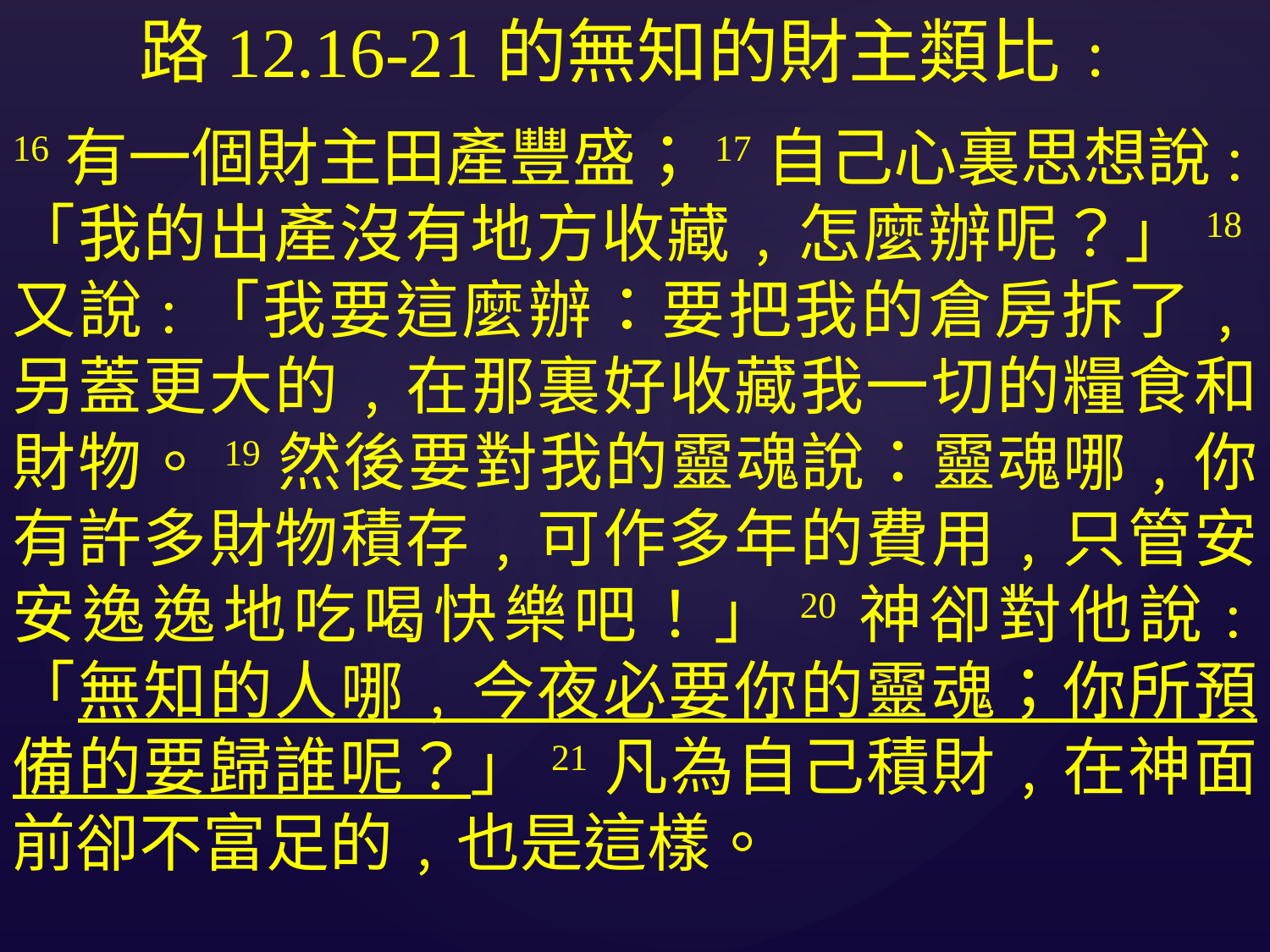

路12.16-21的無知的財主類比﹕

16有一個財主田產豐盛；17自己心裏思想說:「我的出產沒有地方收藏﹐怎麼辦呢？」18又說:「我要這麼辦：要把我的倉房拆了﹐另蓋更大的﹐在那裏好收藏我一切的糧食和財物。19然後要對我的靈魂說：靈魂哪﹐你有許多財物積存﹐可作多年的費用﹐只管安安逸逸地吃喝快樂吧！」20神卻對他說:「無知的人哪﹐今夜必要你的靈魂；你所預備的要歸誰呢？」21凡為自己積財﹐在神面前卻不富足的﹐也是這樣。